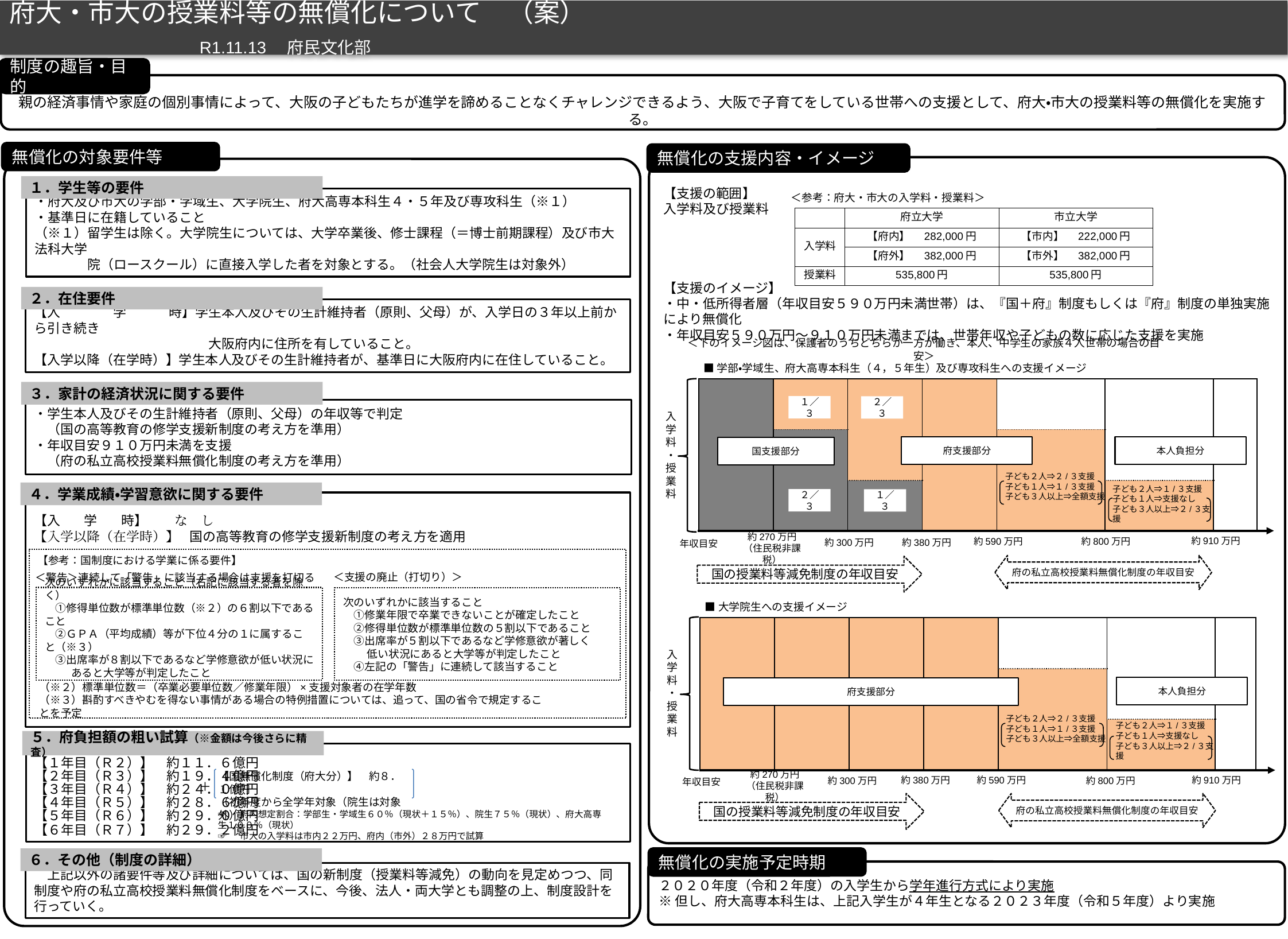

府大・市大の授業料等の無償化について　（案）　　　　　　　　　　　　　　　　　　　　　　　　　　　　　　　　　R1.11.13　府民文化部
制度の趣旨・目的
親の経済事情や家庭の個別事情によって、大阪の子どもたちが進学を諦めることなくチャレンジできるよう、大阪で子育てをしている世帯への支援として、府大・市大の授業料等の無償化を実施する。
無償化の対象要件等
無償化の支援内容・イメージ

【支援の範囲】
入学料及び授業料

【支援のイメージ】
・中・低所得者層（年収目安５９０万円未満世帯）は、『国＋府』制度もしくは『府』制度の単独実施により無償化
・年収目安５９０万円～９１０万円未満までは、世帯年収や子どもの数に応じた支援を実施

１．学生等の要件
＜参考：府大・市大の入学料・授業料＞
・府大及び市大の学部・学域生、大学院生、府大高専本科生４・５年及び専攻科生（※１）
・基準日に在籍していること
（※１）留学生は除く。大学院生については、大学卒業後、修士課程（＝博士前期課程）及び市大法科大学
　　　　院（ロースクール）に直接入学した者を対象とする。（社会人大学院生は対象外）
|  | 府立大学 | 市立大学 |
| --- | --- | --- |
| 入学料 | 【府内】　282,000円 | 【市内】　222,000円 |
|  | 【府外】　382,000円 | 【市外】　382,000円 |
| 授業料 | 535,800円 | 535,800円 |
２．在住要件
【入　　　　学　 　　時】学生本人及びその生計維持者（原則、父母）が、入学日の３年以上前から引き続き
　　　　　　　　　　　　　 大阪府内に住所を有していること。
【入学以降（在学時）】学生本人及びその生計維持者が、基準日に大阪府内に在住していること。
＜下のイメージ図は、保護者のうちどちらか一方が働き、本人、中学生の家族４人世帯の場合の目安＞
■学部・学域生、府大高専本科生（４，５年生）及び専攻科生への支援イメージ
|  |  |  |  |  |  |  |
| --- | --- | --- | --- | --- | --- | --- |
|  |  |  |  |  |  |  |
|  |  |  |  |  |  |  |

３．家計の経済状況に関する要件
１／３
２／３
・学生本人及びその生計維持者（原則、父母）の年収等で判定
　（国の高等教育の修学支援新制度の考え方を準用）
・年収目安９１０万円未満を支援
　（府の私立高校授業料無償化制度の考え方を準用）
入
学
料
・
授
業
料
本人負担分
府支援部分
国支援部分
子ども２人⇒２/３支援
子ども１人⇒１/３支援
子ども３人以上⇒全額支援

４．学業成績・学習意欲に関する要件
子ども２人⇒１/３支援
子ども１人⇒支援なし
子ども３人以上⇒２/３支援
２／３
１／３

【入        学        時】　　な　し
【入学以降（在学時）】   国の高等教育の修学支援新制度の考え方を適用

約270万円
（住民税非課税）
約800万円
約590万円
約380万円
約910万円
約300万円
年収目安
【参考：国制度における学業に係る要件】
＜支援の廃止（打切り）＞
＜警告＞連続して「警告」に該当する場合は支援を打切る
次のいずれかに該当すること（右記に該当する者を除く）
　①修得単位数が標準単位数（※２）の６割以下であること
　②ＧＰＡ（平均成績）等が下位４分の１に属すること（※３）
　③出席率が８割以下であるなど学修意欲が低い状況に
　　  あると大学等が判定したこと

次のいずれかに該当すること
　①修業年限で卒業できないことが確定したこと
　②修得単位数が標準単位数の５割以下であること
　③出席率が５割以下であるなど学修意欲が著しく
　　 低い状況にあると大学等が判定したこと
　④左記の「警告」に連続して該当すること
（※２）標準単位数＝（卒業必要単位数／修業年限）×支援対象者の在学年数
（※３）斟酌すべきやむを得ない事情がある場合の特例措置については、追って、国の省令で規定することを予定
府の私立高校授業料無償化制度の年収目安
国の授業料等減免制度の年収目安
■大学院生への支援イメージ

|  |  |  |  |  |  |  |
| --- | --- | --- | --- | --- | --- | --- |
|  |  |  |  |  |  |  |
|  |  |  |  |  |  |  |
入
学
料
・
授
業
料
本人負担分
府支援部分
子ども２人⇒２/３支援
子ども１人⇒１/３支援
子ども３人以上⇒全額支援

子ども２人⇒１/３支援
子ども１人⇒支援なし
子ども３人以上⇒２/３支援
５．府負担額の粗い試算（※金額は今後さらに精査）

【１年目（Ｒ２）】　約１１．６億円
【２年目（Ｒ３）】　約１９．４億円
【３年目（Ｒ４）】　約２４．０億円
【４年目（Ｒ５）】　約２８．６億円
【５年目（Ｒ６）】　約２９．０億円
【６年目（Ｒ７）】　約２９．２億円
約270万円
（住民税非課税）
約380万円
約590万円
約800万円
約300万円
約910万円
年収目安
【国無償化制度（府大分）】　約８．１億円
（初年度から全学年対象（院生は対象外））

＋
国の授業料等減免制度の年収目安
府の私立高校授業料無償化制度の年収目安
☞ 　府内想定割合：学部生・学域生６０％（現状＋１５％）、院生７５％（現状）、府大高専生１００％（現状）
☞　 市大の入学料は市内２２万円、府内（市外）２８万円で試算
６．その他（制度の詳細）
無償化の実施予定時期
２０２０年度（令和２年度）の入学生から学年進行方式により実施
※但し、府大高専本科生は、上記入学生が４年生となる２０２３年度（令和５年度）より実施
　上記以外の諸要件等及び詳細については、国の新制度（授業料等減免）の動向を見定めつつ、同制度や府の私立高校授業料無償化制度をベースに、今後、法人・両大学とも調整の上、制度設計を行っていく。